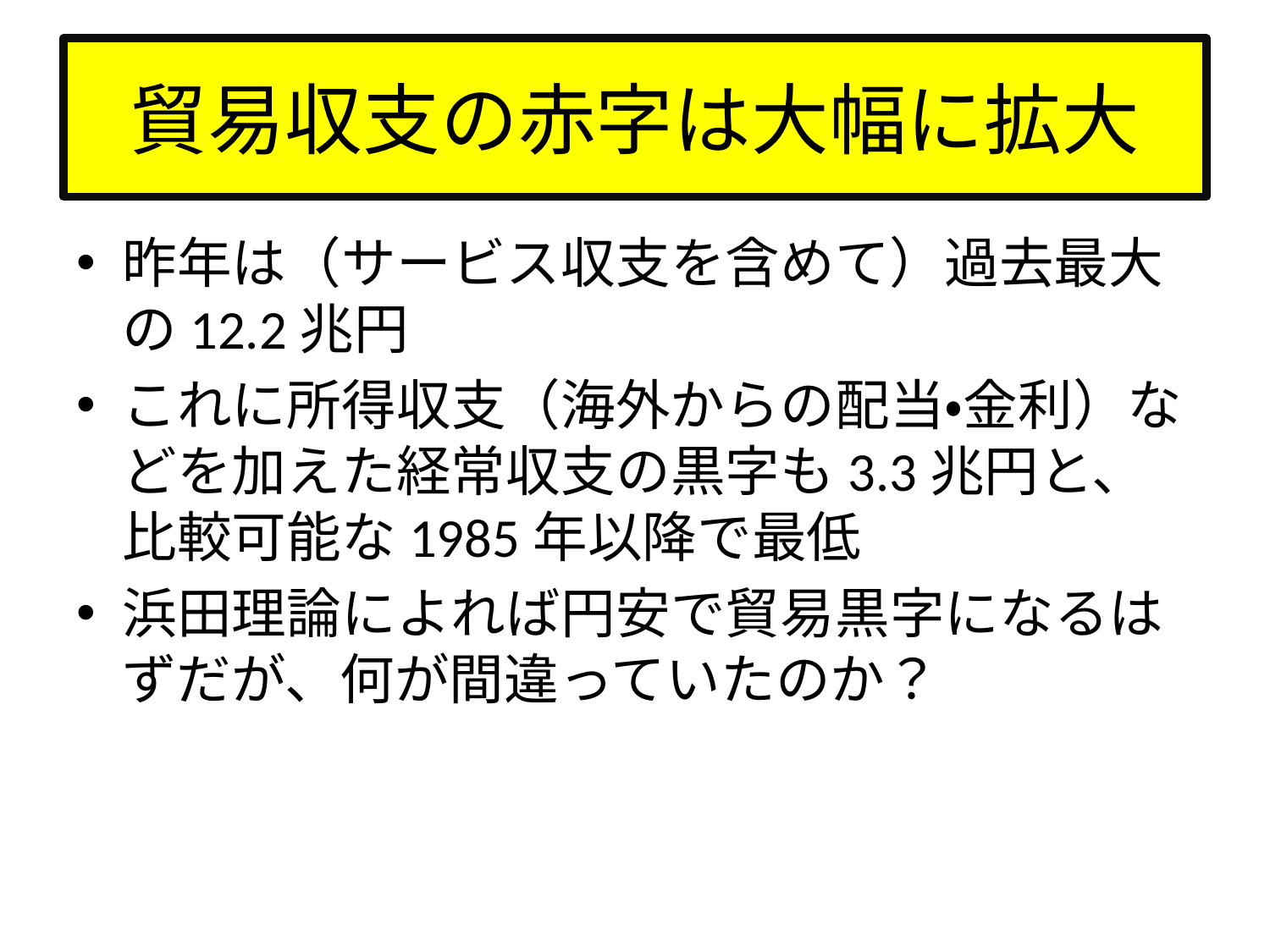

# 貿易収支の赤字は大幅に拡大
昨年は（サービス収支を含めて）過去最大の12.2兆円
これに所得収支（海外からの配当・金利）などを加えた経常収支の黒字も3.3兆円と、比較可能な1985年以降で最低
浜田理論によれば円安で貿易黒字になるはずだが、何が間違っていたのか？